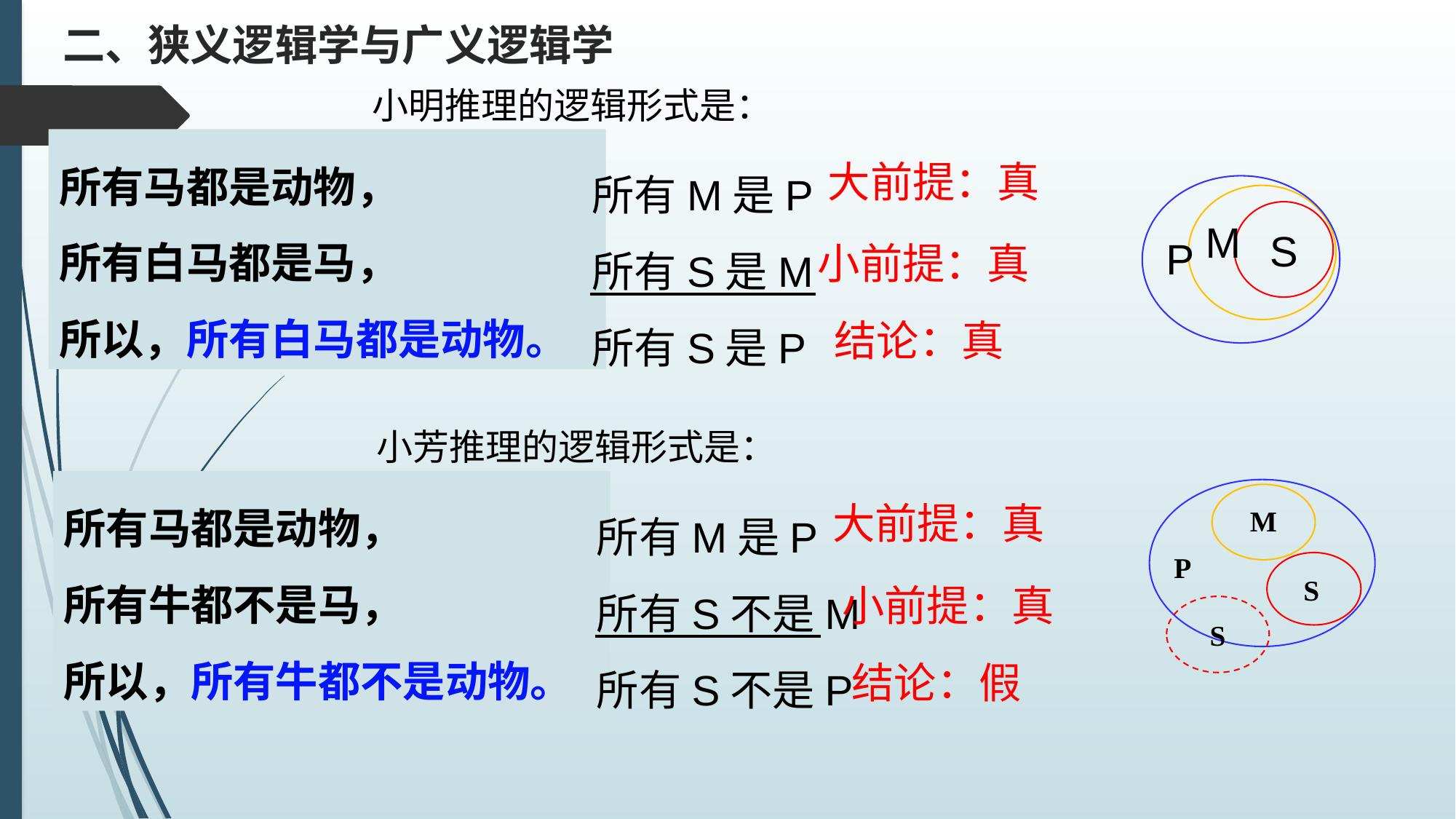

二、狭义逻辑学与广义逻辑学
小明推理的逻辑形式是：
大前提：真
所有马都是动物，
所有白马都是马，
所以，所有白马都是动物。
所有M是P
所有S是M
所有S是P

S
小前提：真
M
P
结论：真
小芳推理的逻辑形式是：
大前提：真
所有马都是动物，
所有牛都不是马，
所以，所有牛都不是动物。
所有M是P
所有S不是M
所有S不是P

M
P
小前提：真

S
S
结论：假